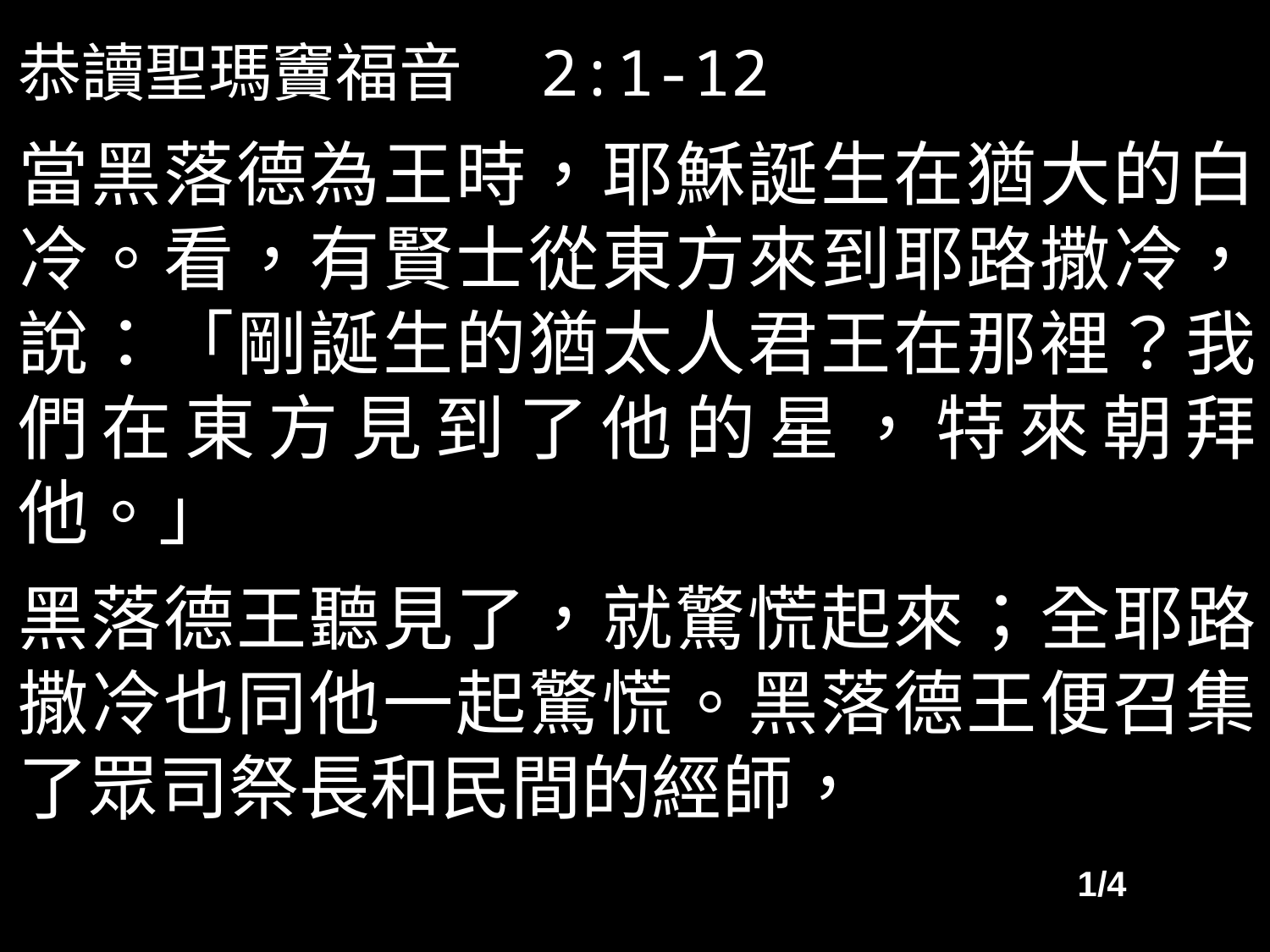

恭讀聖瑪竇福音　2:1-12
當黑落德為王時，耶穌誕生在猶大的白冷。看，有賢士從東方來到耶路撒冷，說：「剛誕生的猶太人君王在那裡？我們在東方見到了他的星，特來朝拜他。」
黑落德王聽見了，就驚慌起來；全耶路撒冷也同他一起驚慌。黑落德王便召集了眾司祭長和民間的經師，

1/4